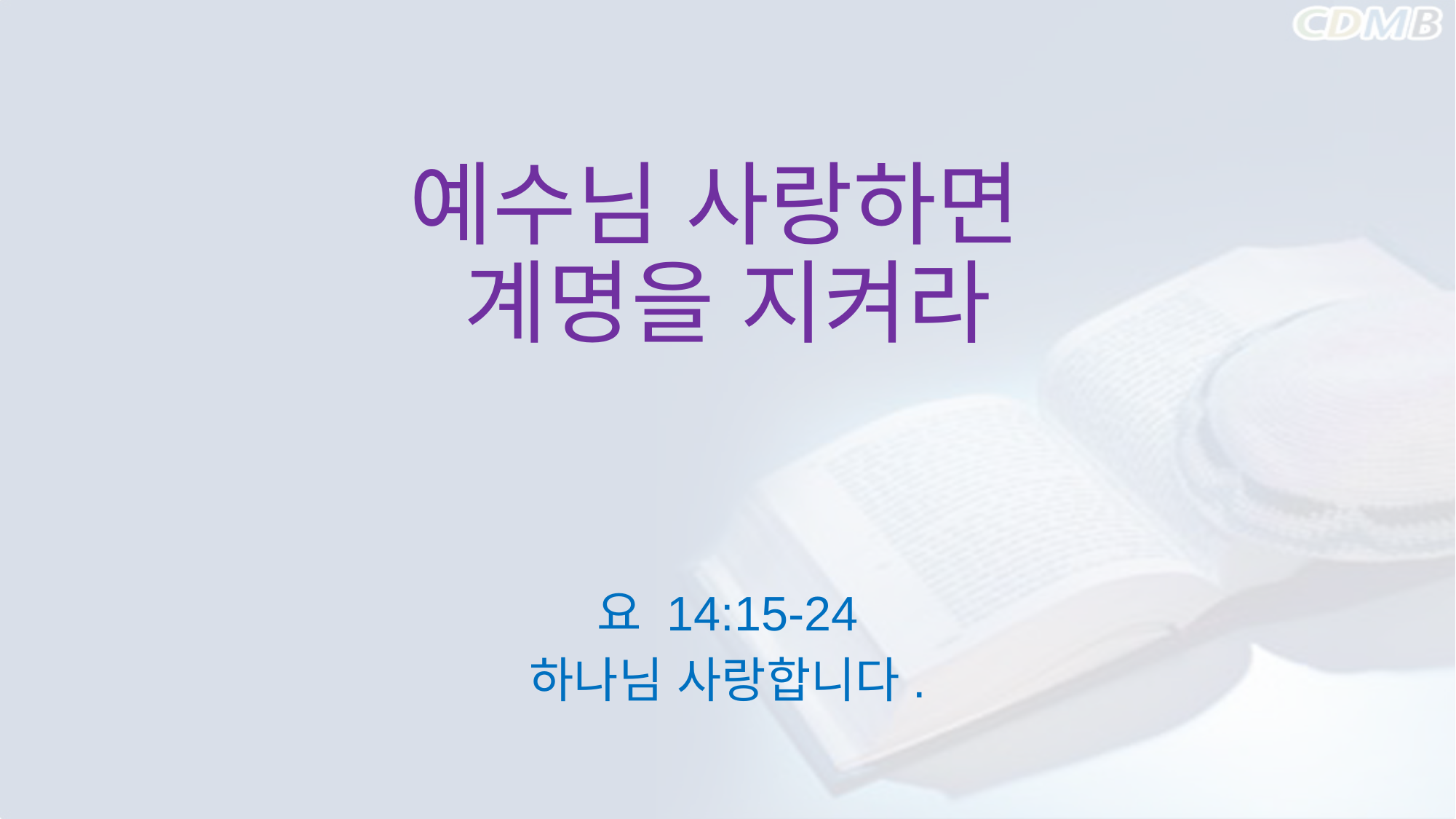

# 예수님 사랑하면 계명을 지켜라
요 14:15-24
하나님 사랑합니다.